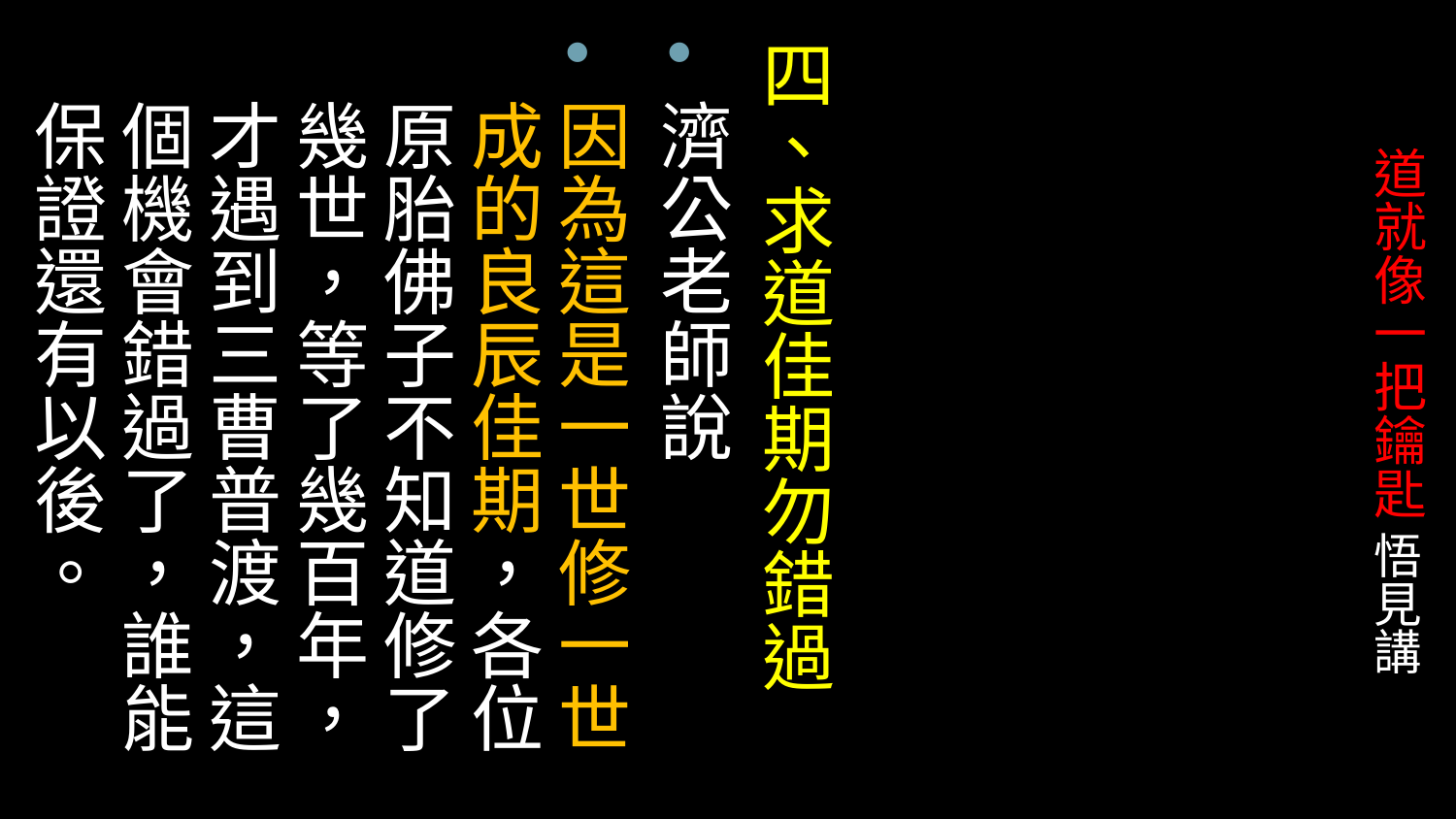

四、求道佳期勿錯過
濟公老師說
因為這是一世修一世成的良辰佳期，各位原胎佛子不知道修了幾世，等了幾百年，才遇到三曹普渡，這個機會錯過了，誰能保證還有以後。
# 道就像一把鑰匙 悟見講